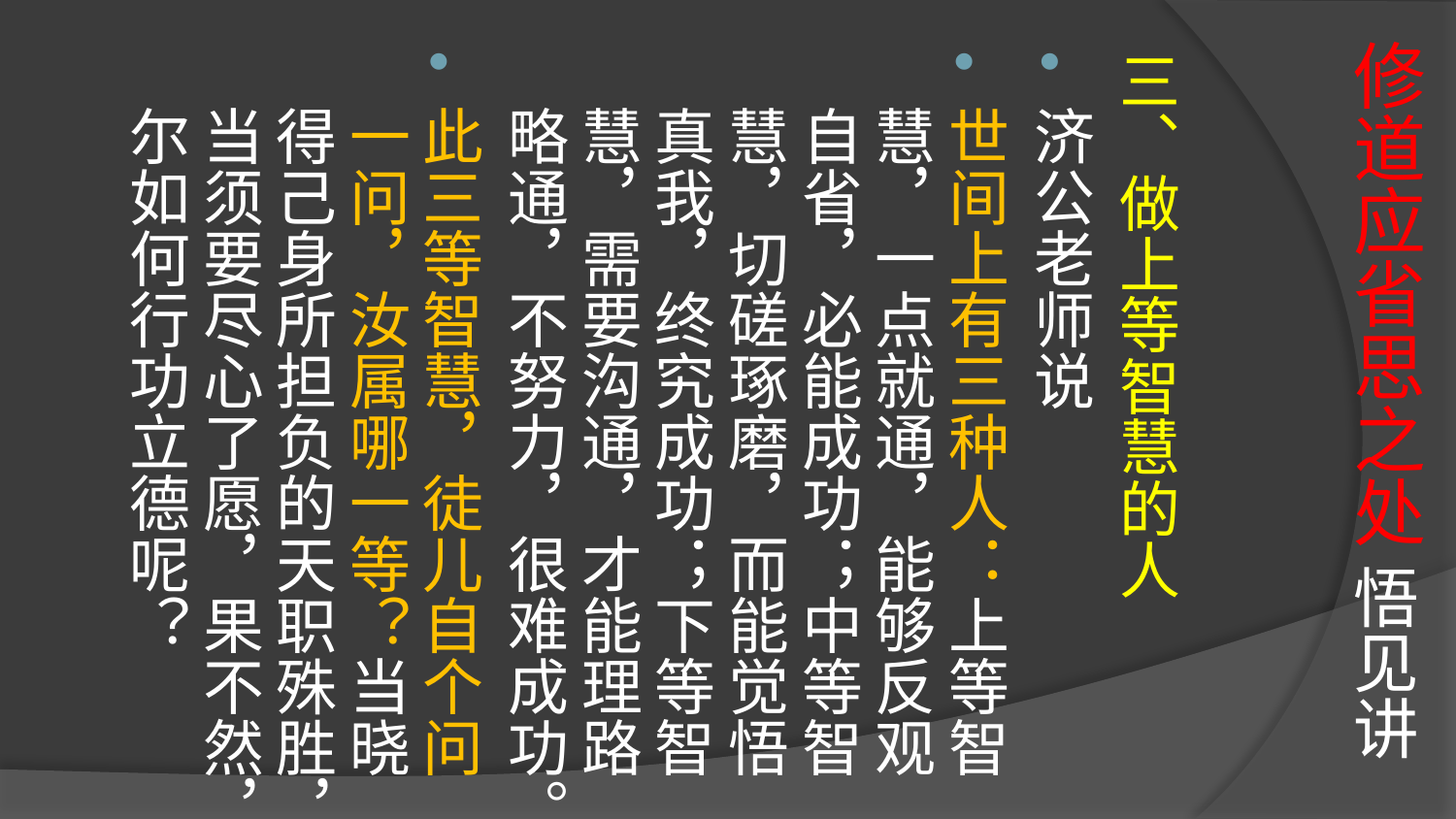

# 修道应省思之处 悟见讲
三、做上等智慧的人
济公老师说
世间上有三种人：上等智慧，一点就通，能够反观自省，必能成功；中等智慧，切磋琢磨，而能觉悟真我，终究成功；下等智慧，需要沟通，才能理路略通，不努力，很难成功。
此三等智慧，徒儿自个问一问，汝属哪一等？当晓得己身所担负的天职殊胜，当须要尽心了愿，果不然，尔如何行功立德呢？